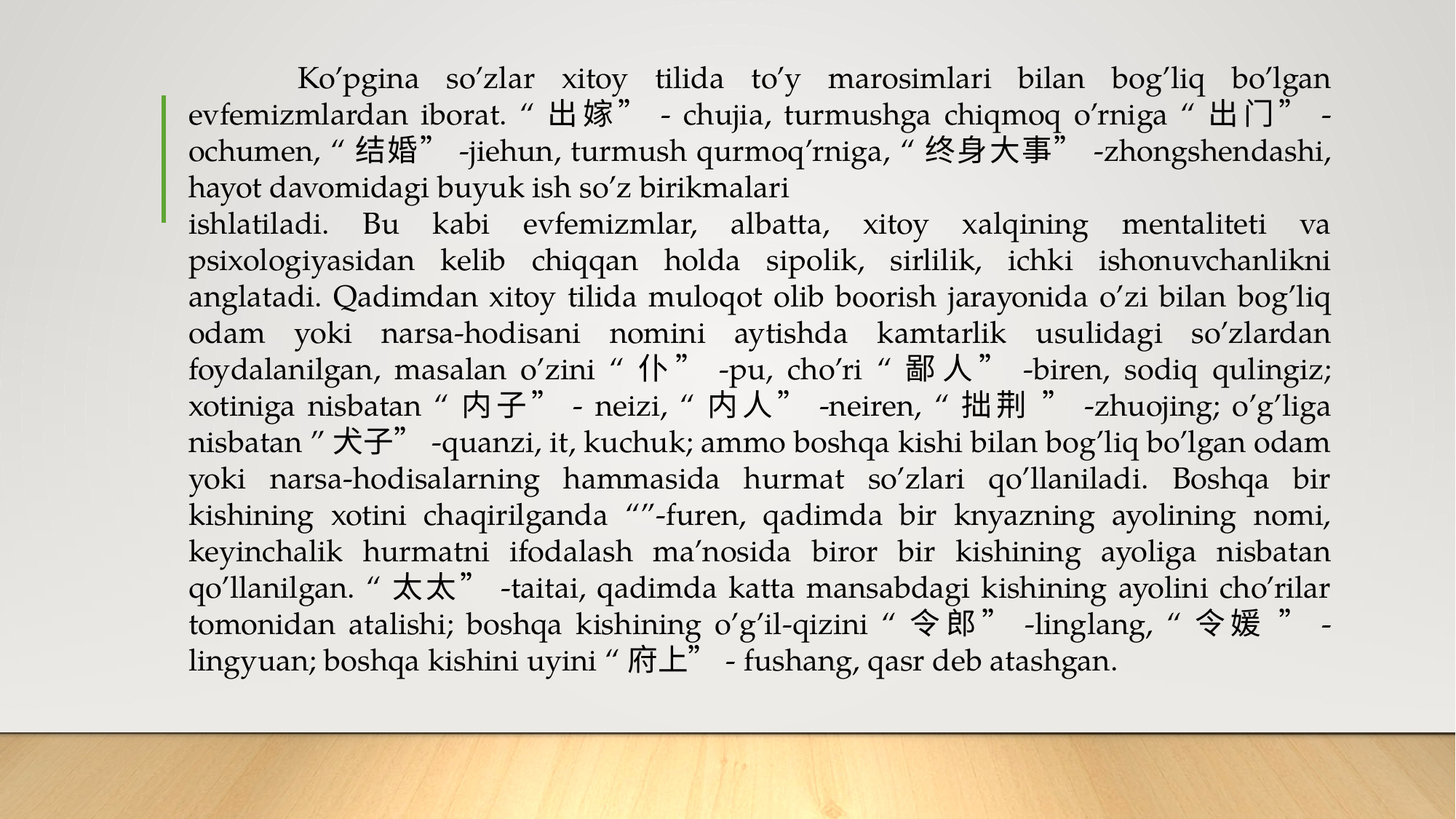

Ko’pgina so’zlar xitoy tilida to’y marosimlari bilan bog’liq bo’lgan evfemizmlardan iborat. “出嫁”- chujia, turmushga chiqmoq o’rniga “出门”- ochumen, “结婚”-jiehun, turmush qurmoq’rniga, “终身大事”-zhongshendashi, hayot davomidagi buyuk ish so’z birikmalari
ishlatiladi. Bu kabi evfemizmlar, albatta, xitoy xalqining mentaliteti va psixologiyasidan kelib chiqqan holda sipolik, sirlilik, ichki ishonuvchanlikni anglatadi. Qadimdan xitoy tilida muloqot olib boorish jarayonida o’zi bilan bog’liq odam yoki narsa-hodisani nomini aytishda kamtarlik usulidagi so’zlardan foydalanilgan, masalan o’zini “仆”-pu, cho’ri “鄙人”-biren, sodiq qulingiz; xotiniga nisbatan “内子”- neizi, “内人”-neiren, “拙荆 ”-zhuojing; o’g’liga nisbatan ”犬子”-quanzi, it, kuchuk; ammo boshqa kishi bilan bog’liq bo’lgan odam yoki narsa-hodisalarning hammasida hurmat so’zlari qo’llaniladi. Boshqa bir kishining xotini chaqirilganda “”-furen, qadimda bir knyazning ayolining nomi, keyinchalik hurmatni ifodalash ma’nosida biror bir kishining ayoliga nisbatan qo’llanilgan. “太太”-taitai, qadimda katta mansabdagi kishining ayolini cho’rilar tomonidan atalishi; boshqa kishining o’g’il-qizini “令郎”-linglang, “令媛 ”-lingyuan; boshqa kishini uyini “府上”- fushang, qasr deb atashgan.